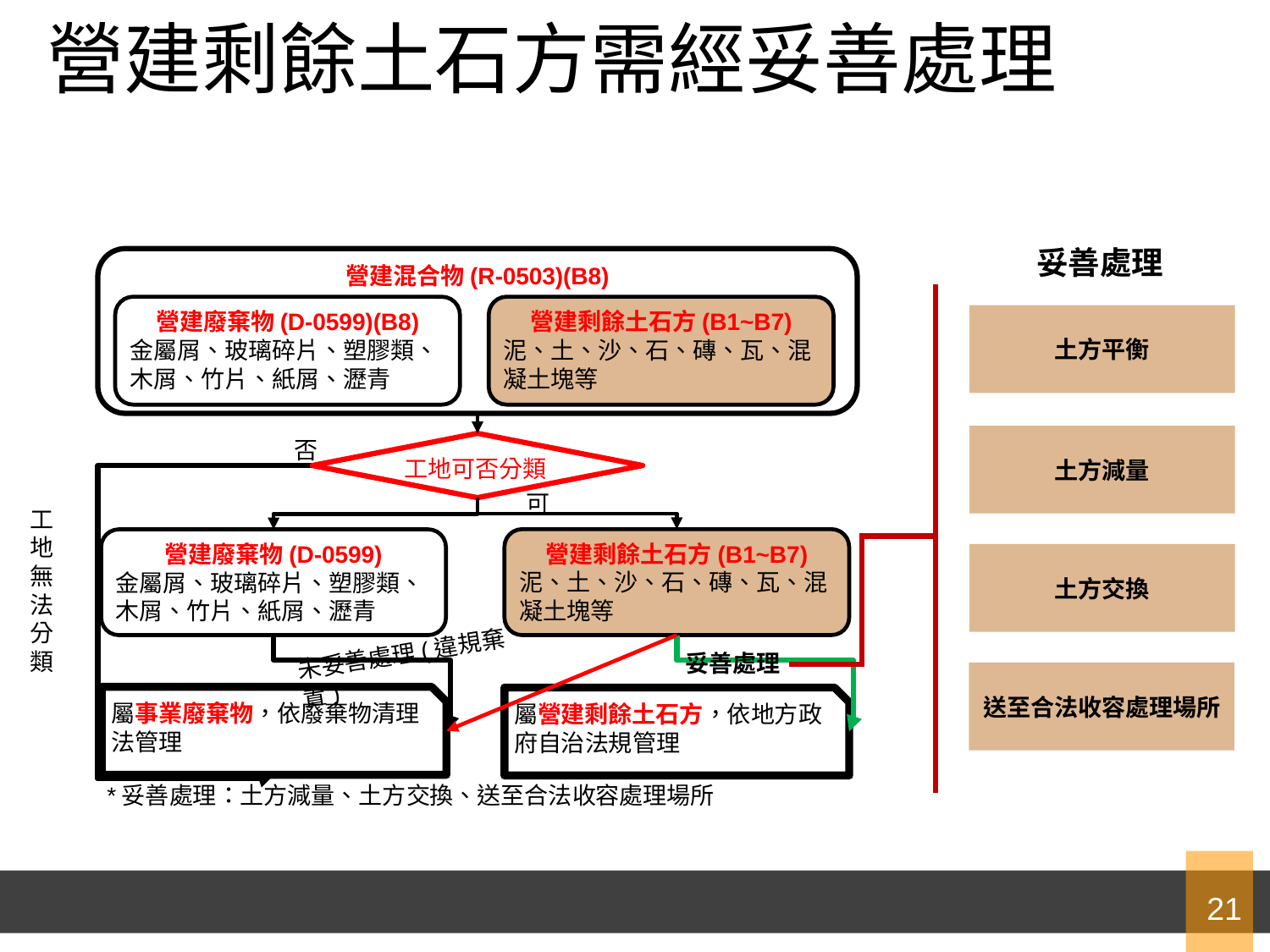

# 營建剩餘土石方需經妥善處理
妥善處理
營建混合物(R-0503)(B8)
營建廢棄物(D-0599)(B8)
金屬屑、玻璃碎片、塑膠類、木屑、竹片、紙屑、瀝青
營建剩餘土石方(B1~B7)
泥、土、沙、石、磚、瓦、混凝土塊等
土方平衡
土方減量
否
工地可否分類
可
工地無法分類
營建剩餘土石方(B1~B7)
泥、土、沙、石、磚、瓦、混凝土塊等
營建廢棄物(D-0599)
金屬屑、玻璃碎片、塑膠類、木屑、竹片、紙屑、瀝青
土方交換
未妥善處理(違規棄置)
妥善處理
送至合法收容處理場所
屬事業廢棄物，依廢棄物清理法管理
屬營建剩餘土石方，依地方政府自治法規管理
*妥善處理：土方減量、土方交換、送至合法收容處理場所
21